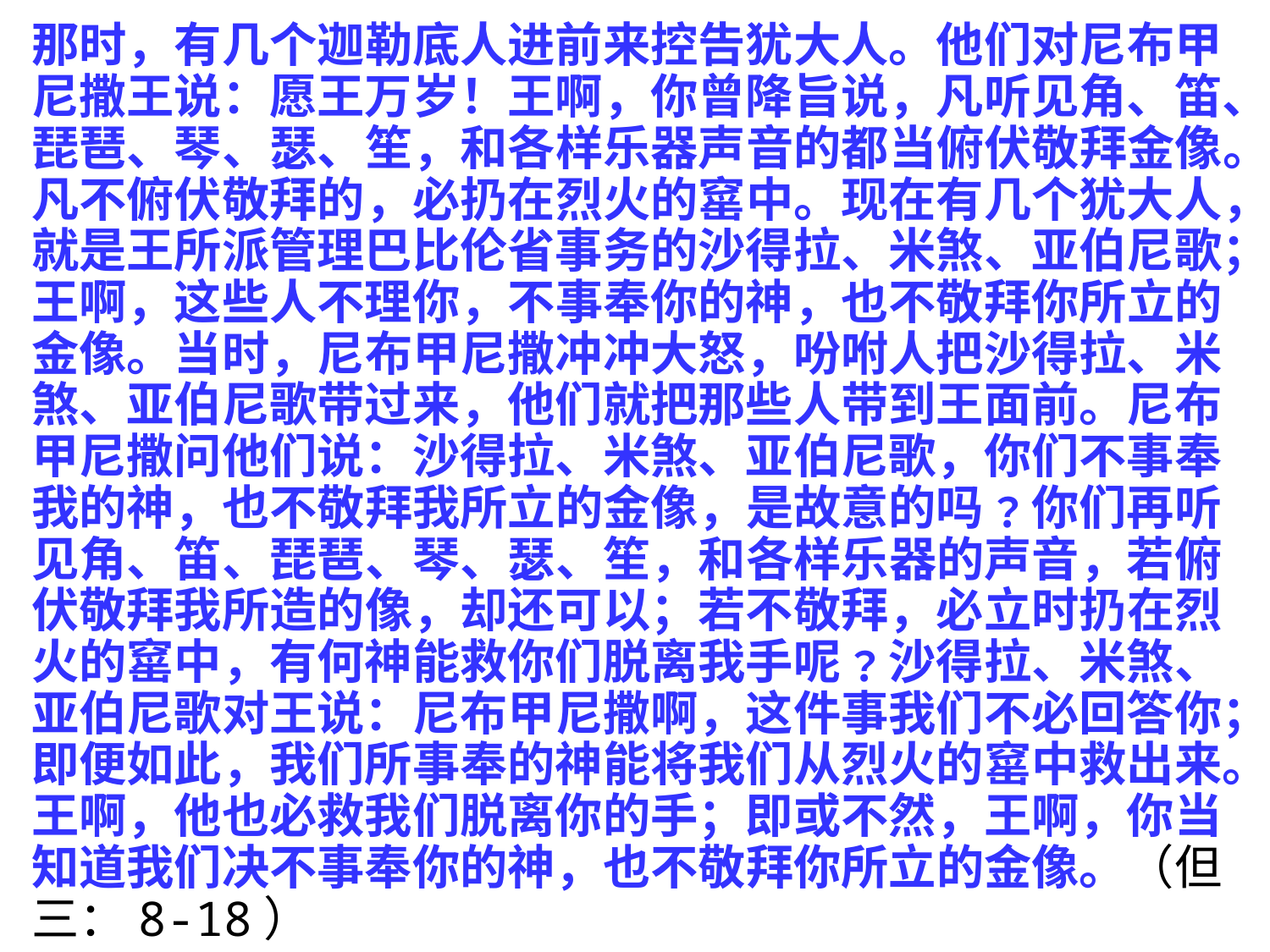

那时，有几个迦勒底人进前来控告犹大人。他们对尼布甲尼撒王说：愿王万岁！王啊，你曾降旨说，凡听见角、笛、琵琶、琴、瑟、笙，和各样乐器声音的都当俯伏敬拜金像。凡不俯伏敬拜的，必扔在烈火的窰中。现在有几个犹大人，就是王所派管理巴比伦省事务的沙得拉、米煞、亚伯尼歌；王啊，这些人不理你，不事奉你的神，也不敬拜你所立的金像。当时，尼布甲尼撒冲冲大怒，吩咐人把沙得拉、米煞、亚伯尼歌带过来，他们就把那些人带到王面前。尼布甲尼撒问他们说：沙得拉、米煞、亚伯尼歌，你们不事奉我的神，也不敬拜我所立的金像，是故意的吗﹖你们再听见角、笛、琵琶、琴、瑟、笙，和各样乐器的声音，若俯伏敬拜我所造的像，却还可以；若不敬拜，必立时扔在烈火的窰中，有何神能救你们脱离我手呢﹖沙得拉、米煞、亚伯尼歌对王说：尼布甲尼撒啊，这件事我们不必回答你；即便如此，我们所事奉的神能将我们从烈火的窰中救出来。王啊，他也必救我们脱离你的手；即或不然，王啊，你当知道我们决不事奉你的神，也不敬拜你所立的金像。（但三：8-18）